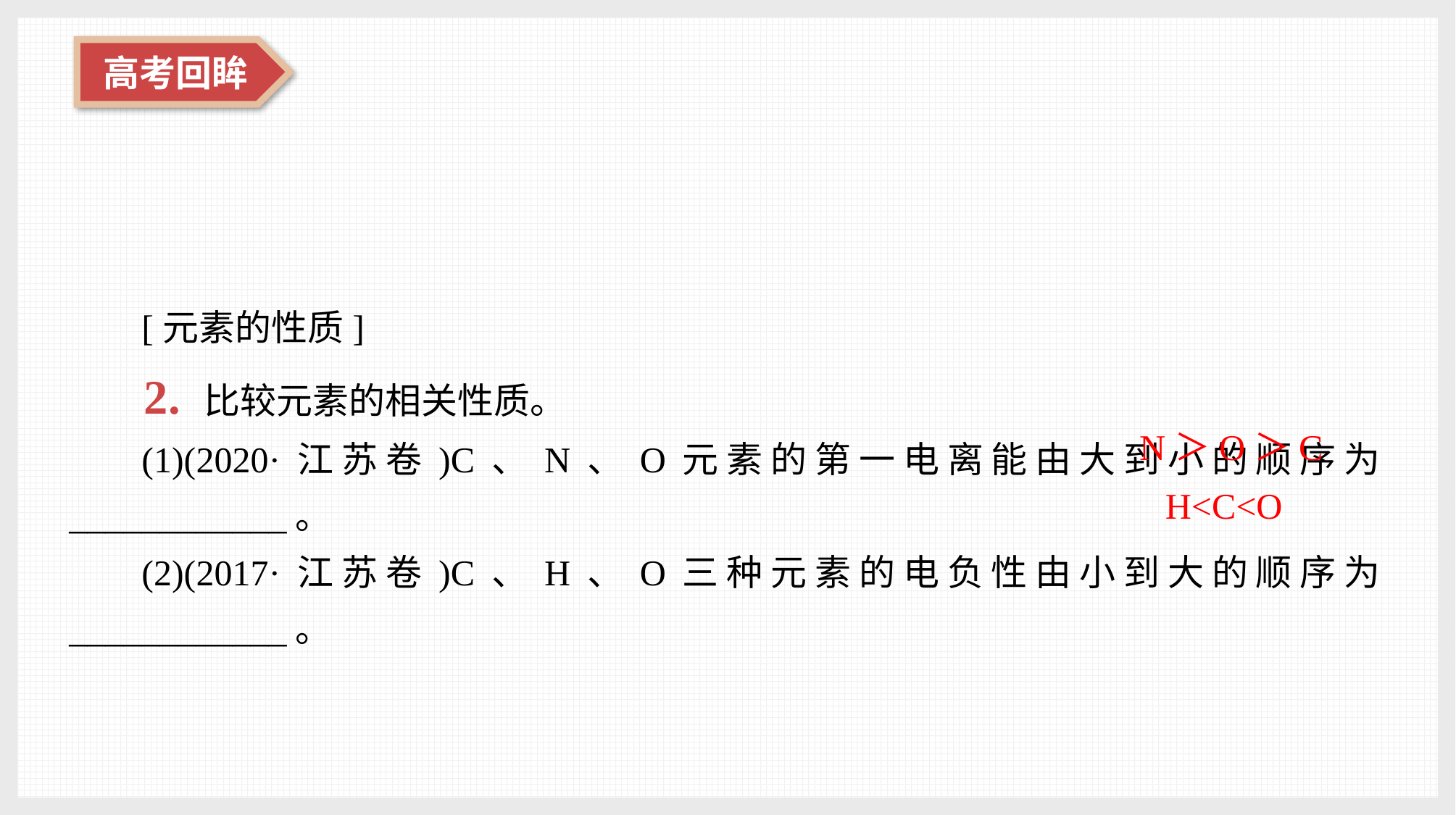

[元素的性质]
2. 比较元素的相关性质。
(1)(2020·江苏卷)C、N、O元素的第一电离能由大到小的顺序为____________。
(2)(2017·江苏卷)C、H、O三种元素的电负性由小到大的顺序为____________。
N＞O＞C
H<C<O